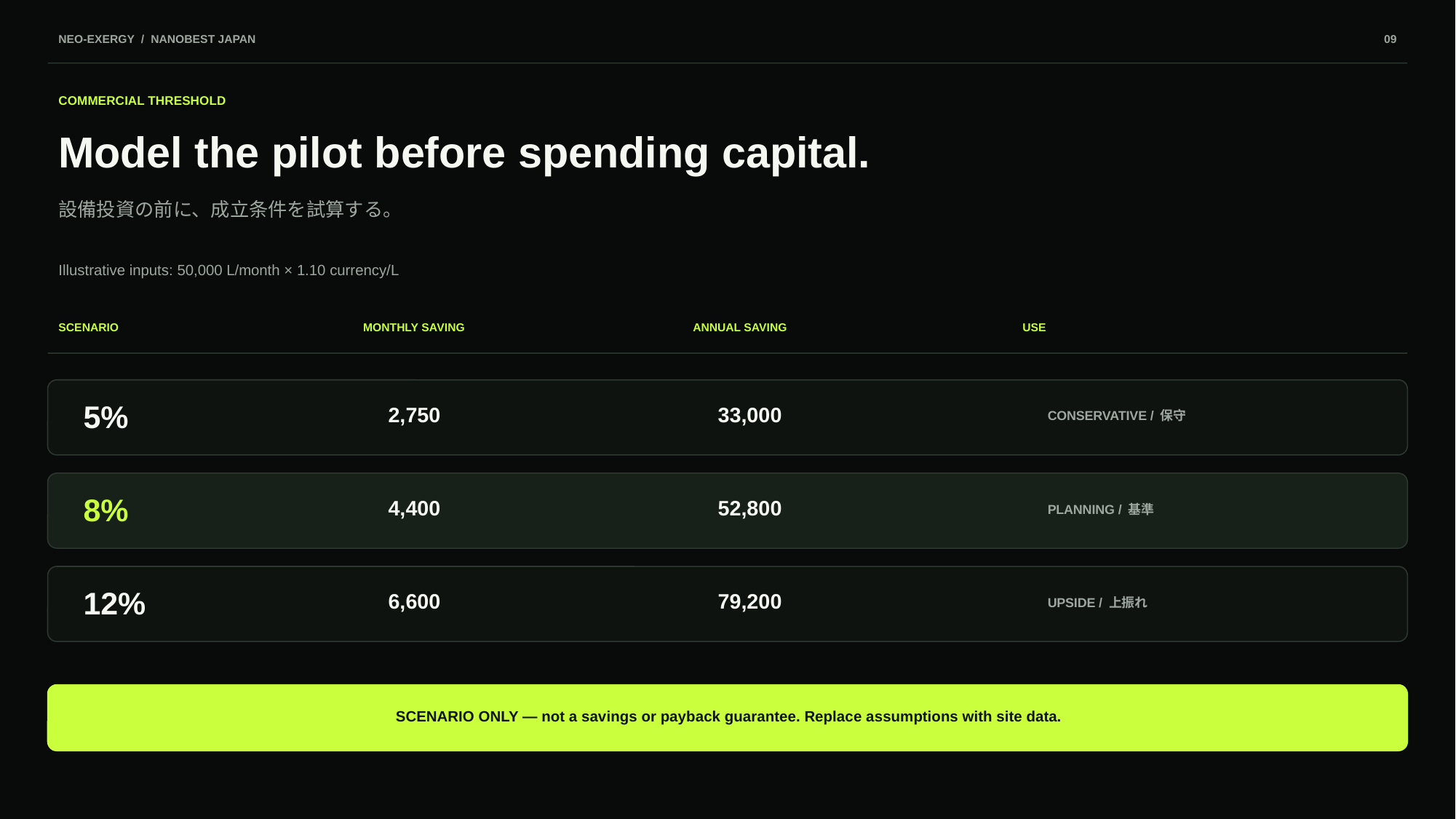

NEO-EXERGY  /  NANOBEST JAPAN
09

COMMERCIAL THRESHOLD
Model the pilot before spending capital.
設備投資の前に、成立条件を試算する。
Illustrative inputs: 50,000 L/month × 1.10 currency/L
SCENARIO
MONTHLY SAVING
ANNUAL SAVING
USE

5%
2,750
33,000
CONSERVATIVE / 保守

8%
4,400
52,800
PLANNING / 基準

12%
6,600
79,200
UPSIDE / 上振れ

SCENARIO ONLY — not a savings or payback guarantee. Replace assumptions with site data.